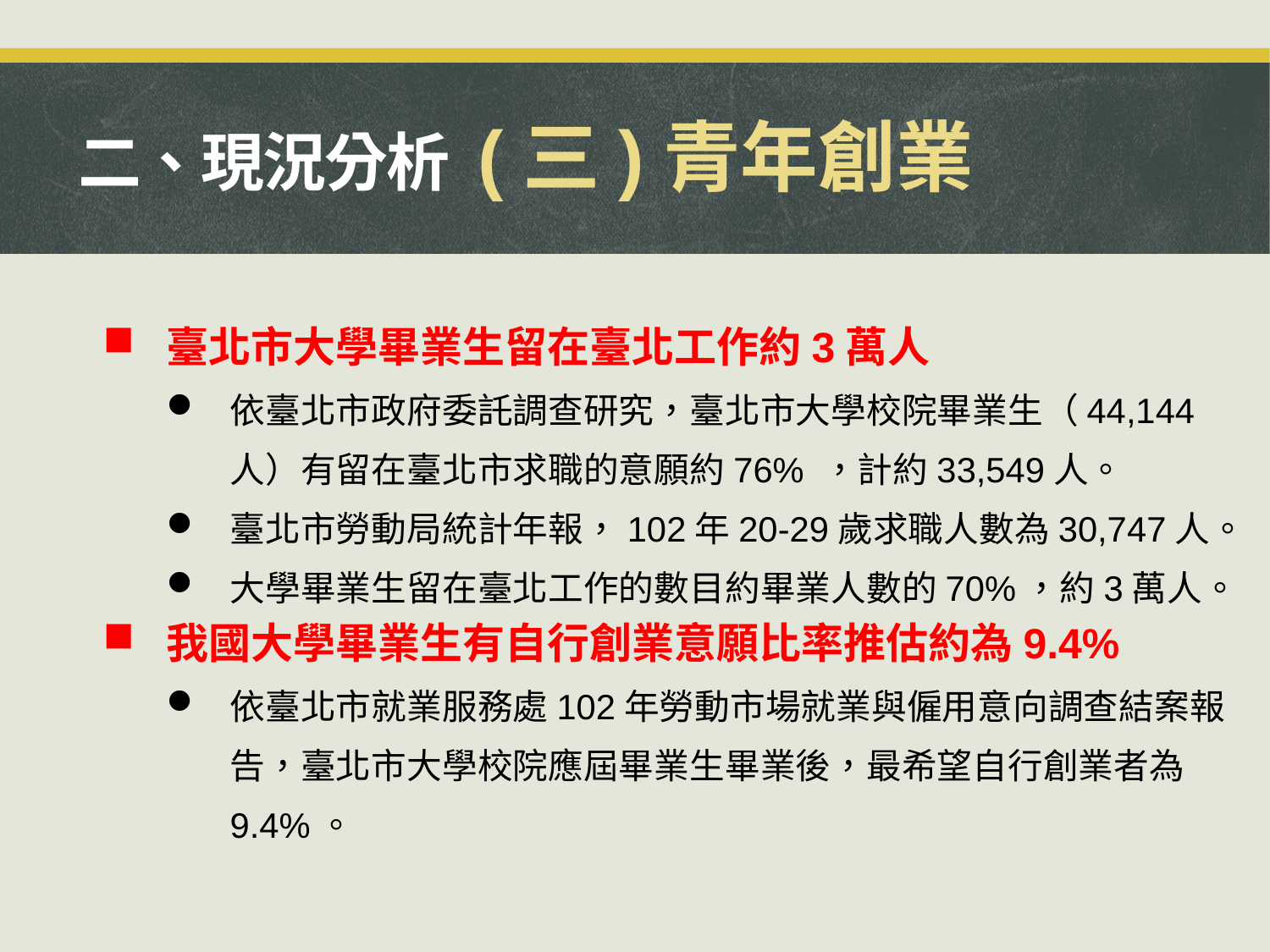

# 二、現況分析 (三)青年創業
臺北市大學畢業生留在臺北工作約3萬人
依臺北市政府委託調查研究，臺北市大學校院畢業生（44,144人）有留在臺北市求職的意願約76% ，計約33,549人。
臺北市勞動局統計年報，102年20-29歲求職人數為30,747人。
大學畢業生留在臺北工作的數目約畢業人數的70%，約3萬人。
我國大學畢業生有自行創業意願比率推估約為9.4%
依臺北市就業服務處102年勞動市場就業與僱用意向調查結案報告，臺北市大學校院應屆畢業生畢業後，最希望自行創業者為9.4%。